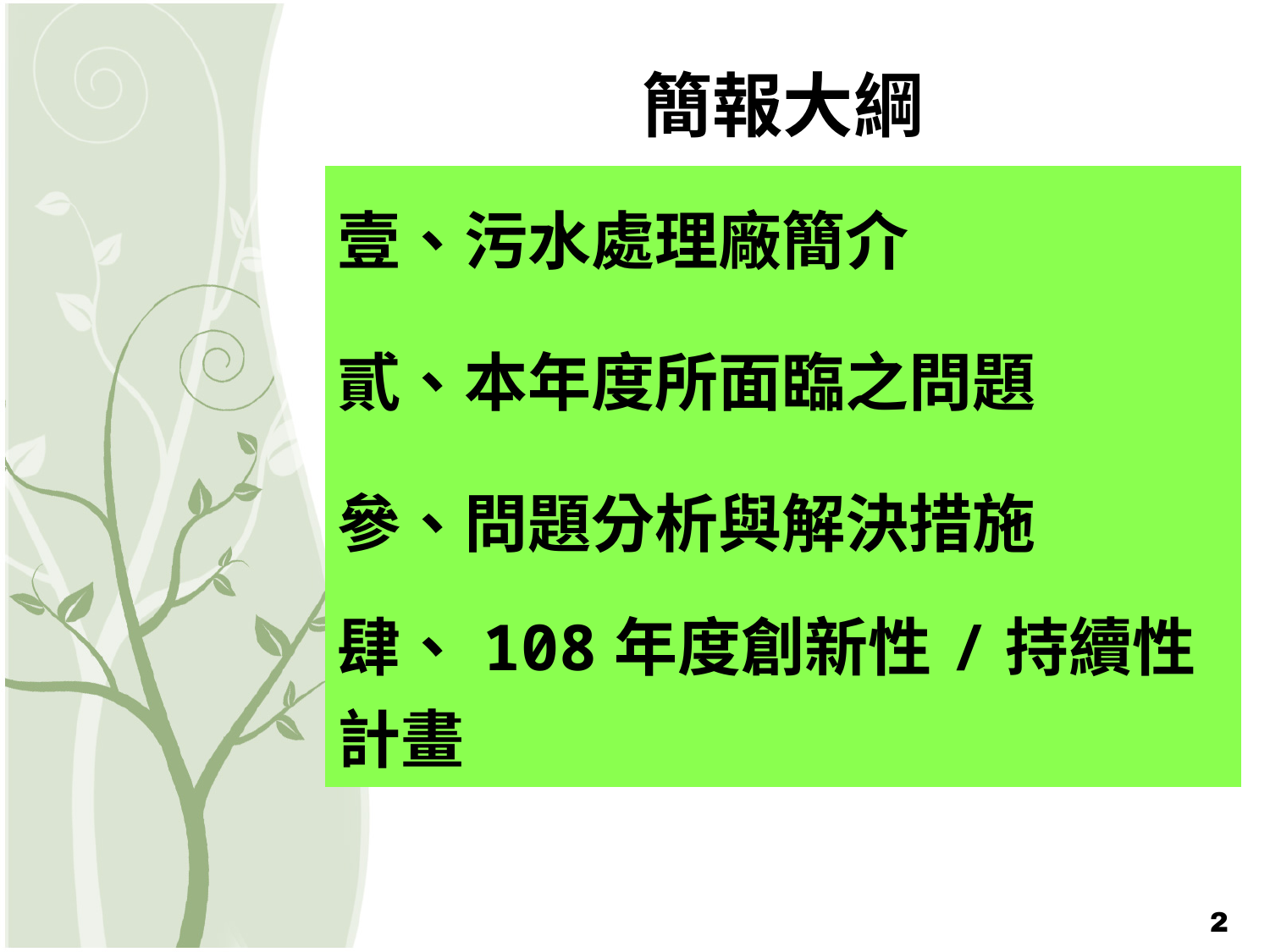

| 簡報大綱 |
| --- |
| 壹、污水處理廠簡介 |
| 貳、本年度所面臨之問題 |
| 參、問題分析與解決措施 |
| 肆、108年度創新性/持續性計畫 |
2